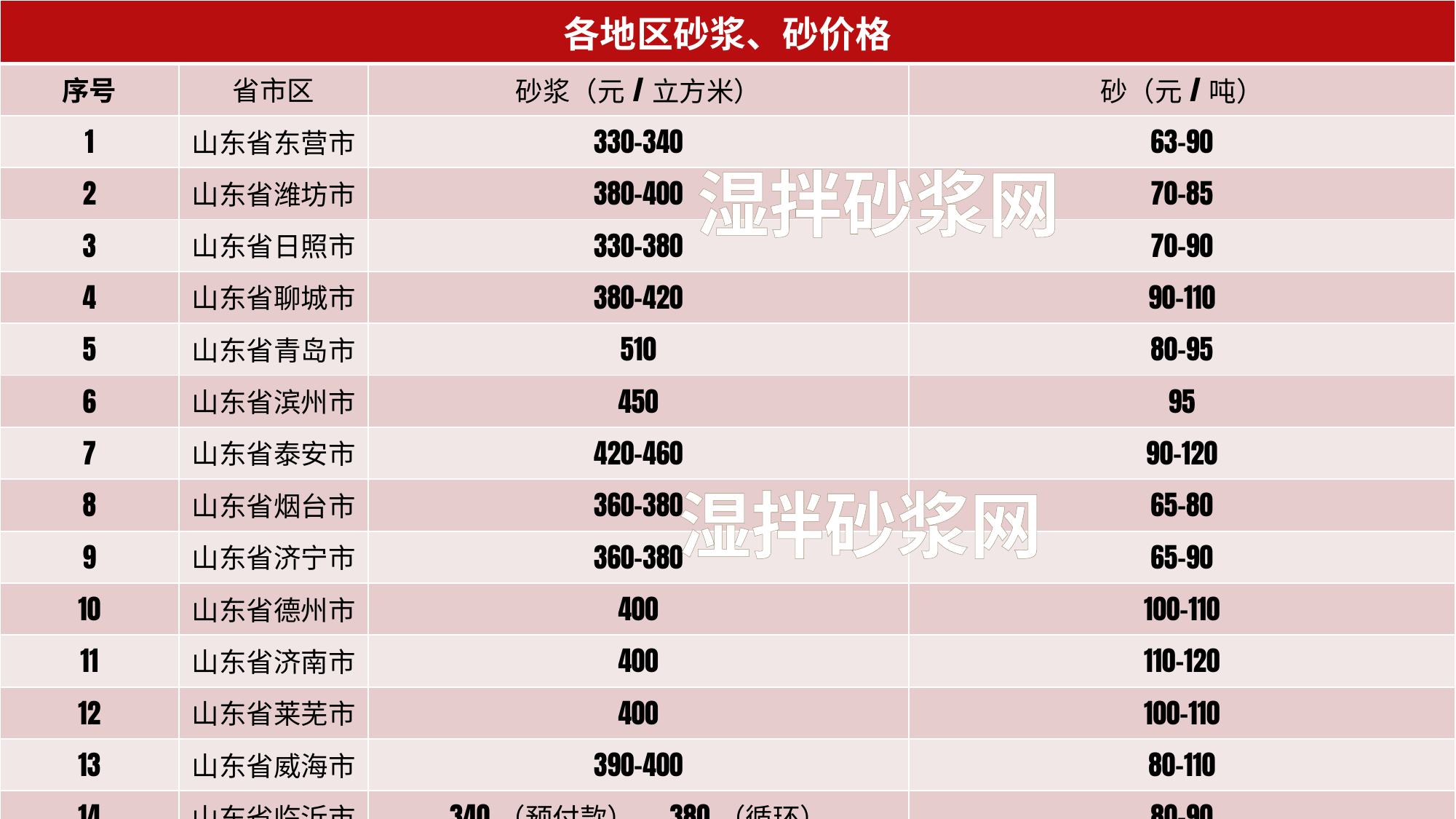

| 各地区砂浆、砂价格 |  |  |  |
| --- | --- | --- | --- |
| 序号 | 省市区 | 砂浆（元/立方米） | 砂（元/吨） |
| 1 | 山东省东营市 | 330-340 | 63-90 |
| 2 | 山东省潍坊市 | 380-400 | 70-85 |
| 3 | 山东省日照市 | 330-380 | 70-90 |
| 4 | 山东省聊城市 | 380-420 | 90-110 |
| 5 | 山东省青岛市 | 510 | 80-95 |
| 6 | 山东省滨州市 | 450 | 95 |
| 7 | 山东省泰安市 | 420-460 | 90-120 |
| 8 | 山东省烟台市 | 360-380 | 65-80 |
| 9 | 山东省济宁市 | 360-380 | 65-90 |
| 10 | 山东省德州市 | 400 | 100-110 |
| 11 | 山东省济南市 | 400 | 110-120 |
| 12 | 山东省莱芜市 | 400 | 100-110 |
| 13 | 山东省威海市 | 390-400 | 80-110 |
| 14 | 山东省临沂市 | 340（预付款）、380（循环） | 80-90 |
| 15 | 山东省枣庄市 | 440 |  |
| 16 | 江苏省宿迁市 | 420 | 90 |
| 17 | 安徽省 | 510 | 150 |
湿拌砂浆网
湿拌砂浆网